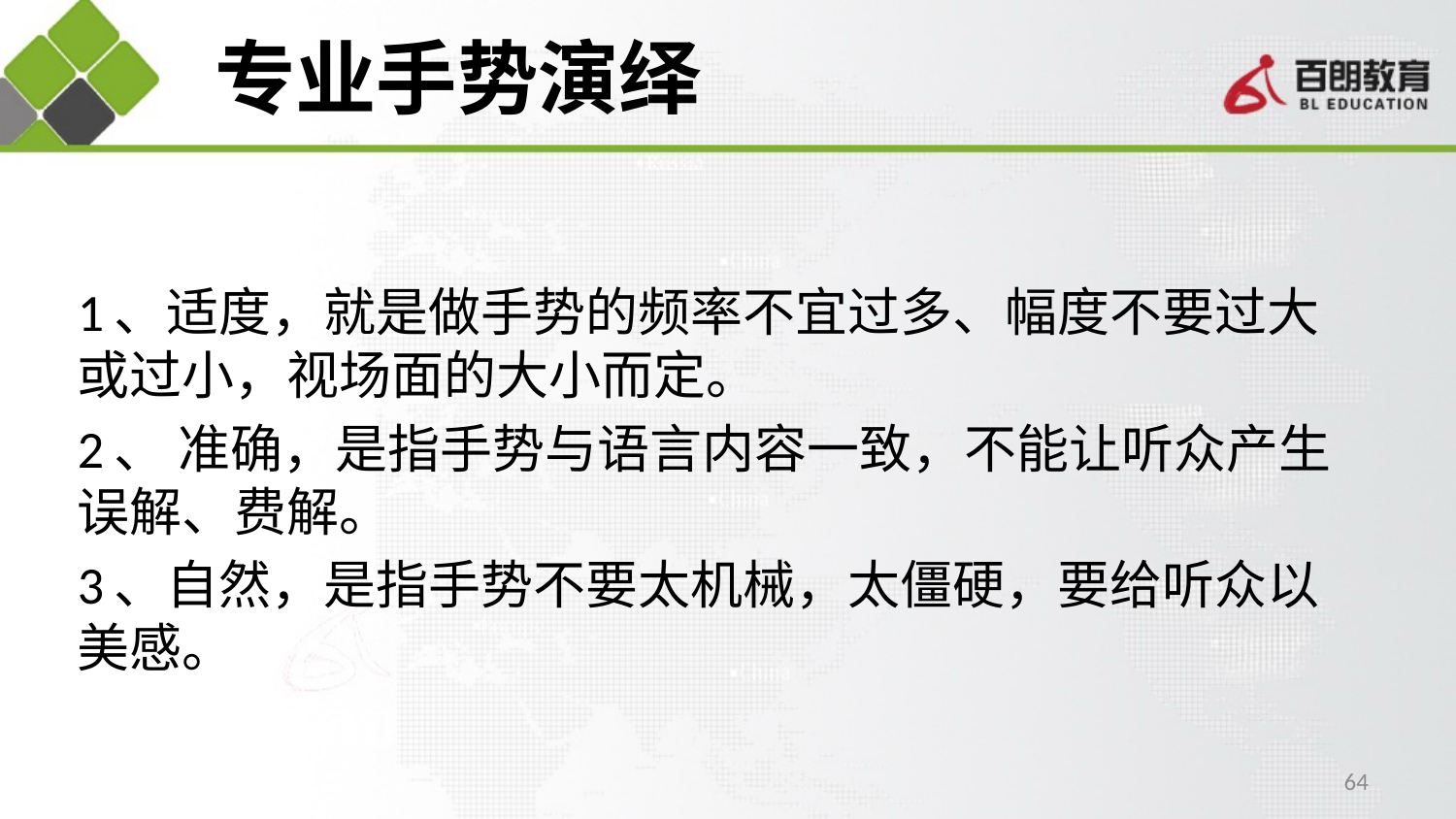

# 专业手势演绎
1、适度，就是做手势的频率不宜过多、幅度不要过大或过小，视场面的大小而定。
2、 准确，是指手势与语言内容一致，不能让听众产生误解、费解。
3、自然，是指手势不要太机械，太僵硬，要给听众以美感。
64